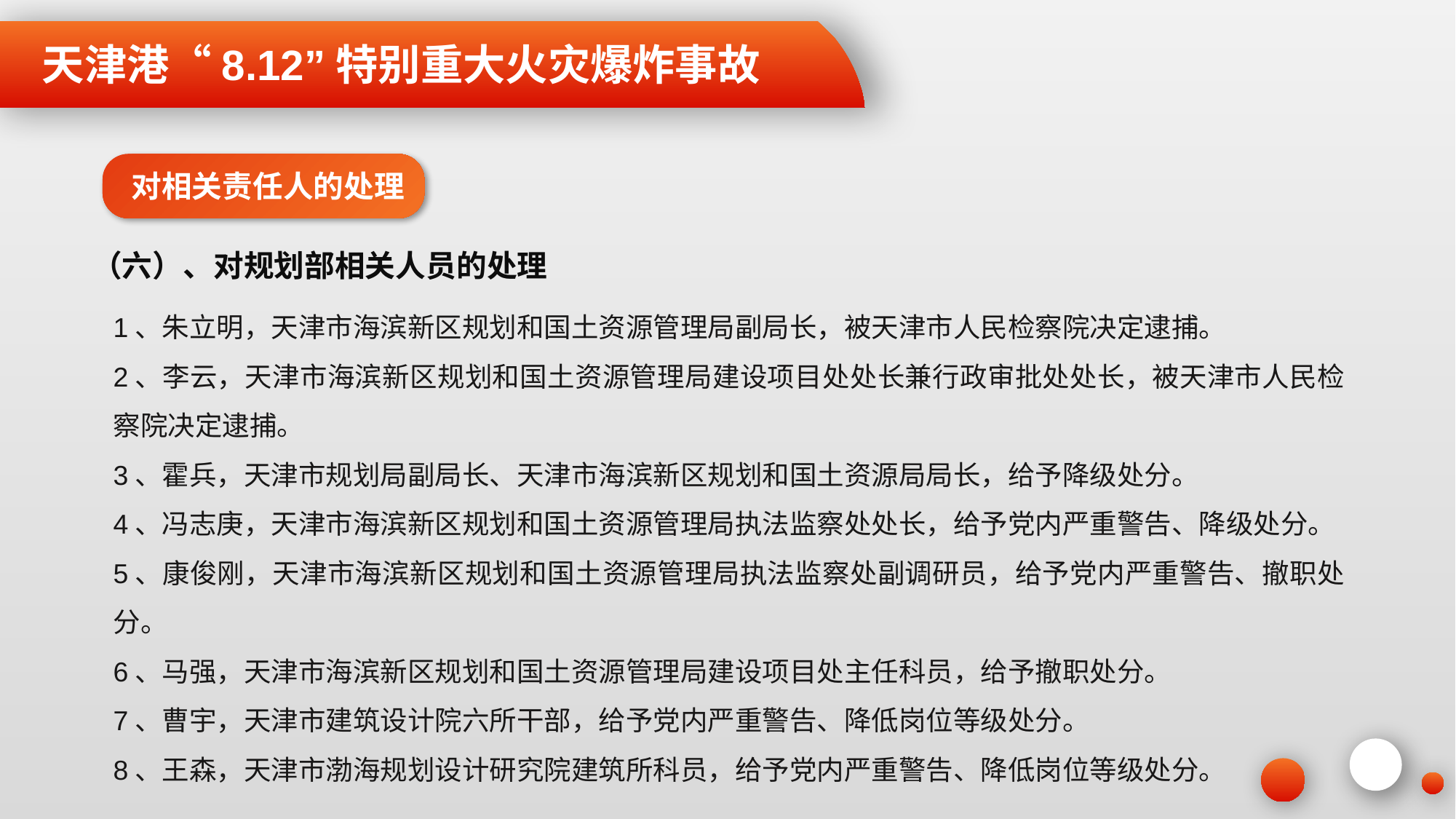

天津港“8.12”特别重大火灾爆炸事故

对相关责任人的处理
（六）、对规划部相关人员的处理
1、朱立明，天津市海滨新区规划和国土资源管理局副局长，被天津市人民检察院决定逮捕。
2、李云，天津市海滨新区规划和国土资源管理局建设项目处处长兼行政审批处处长，被天津市人民检察院决定逮捕。
3、霍兵，天津市规划局副局长、天津市海滨新区规划和国土资源局局长，给予降级处分。
4、冯志庚，天津市海滨新区规划和国土资源管理局执法监察处处长，给予党内严重警告、降级处分。
5、康俊刚，天津市海滨新区规划和国土资源管理局执法监察处副调研员，给予党内严重警告、撤职处分。
6、马强，天津市海滨新区规划和国土资源管理局建设项目处主任科员，给予撤职处分。
7、曹宇，天津市建筑设计院六所干部，给予党内严重警告、降低岗位等级处分。
8、王森，天津市渤海规划设计研究院建筑所科员，给予党内严重警告、降低岗位等级处分。